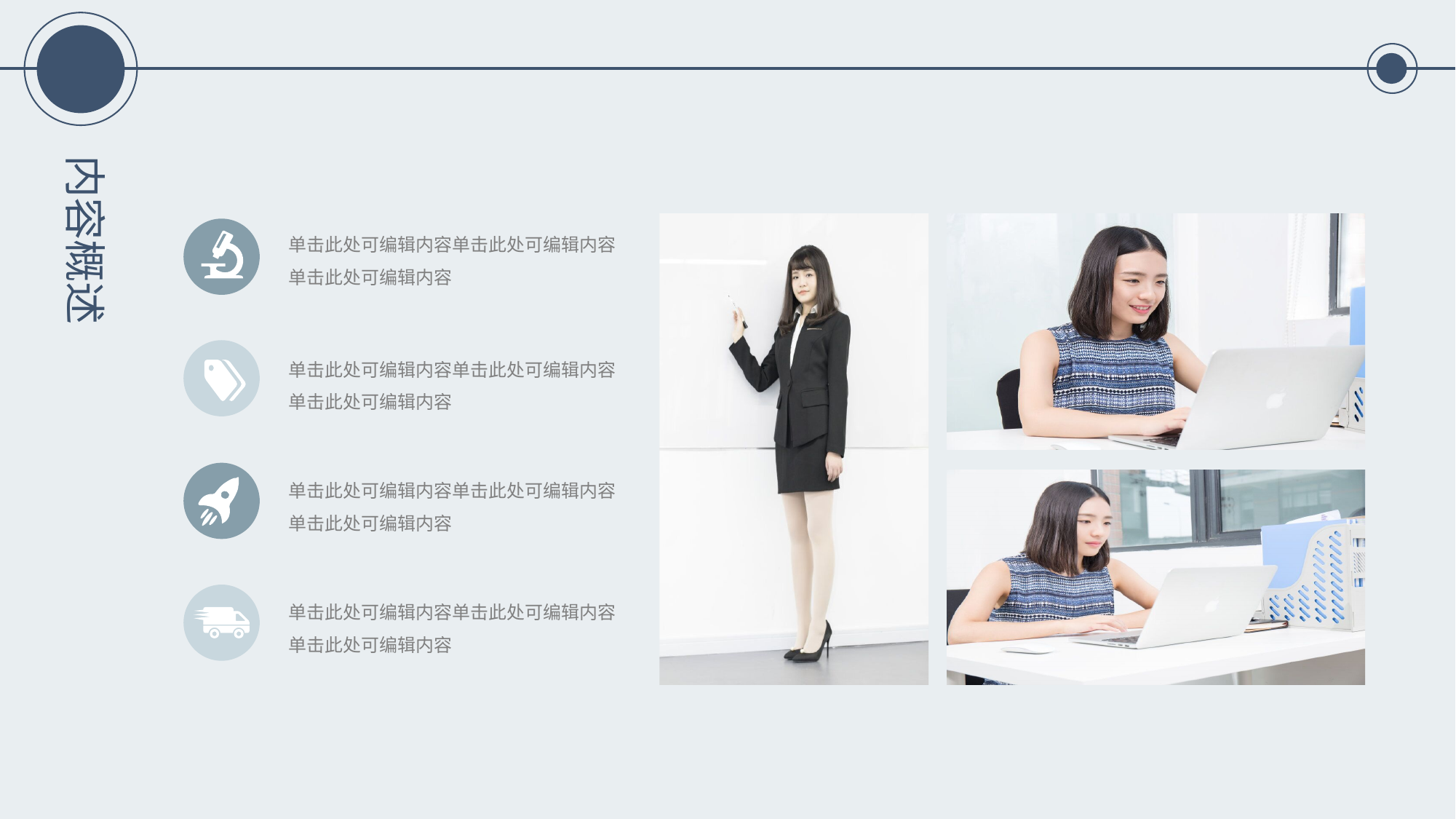

内容概述

单击此处可编辑内容单击此处可编辑内容单击此处可编辑内容

单击此处可编辑内容单击此处可编辑内容单击此处可编辑内容

单击此处可编辑内容单击此处可编辑内容单击此处可编辑内容

单击此处可编辑内容单击此处可编辑内容单击此处可编辑内容